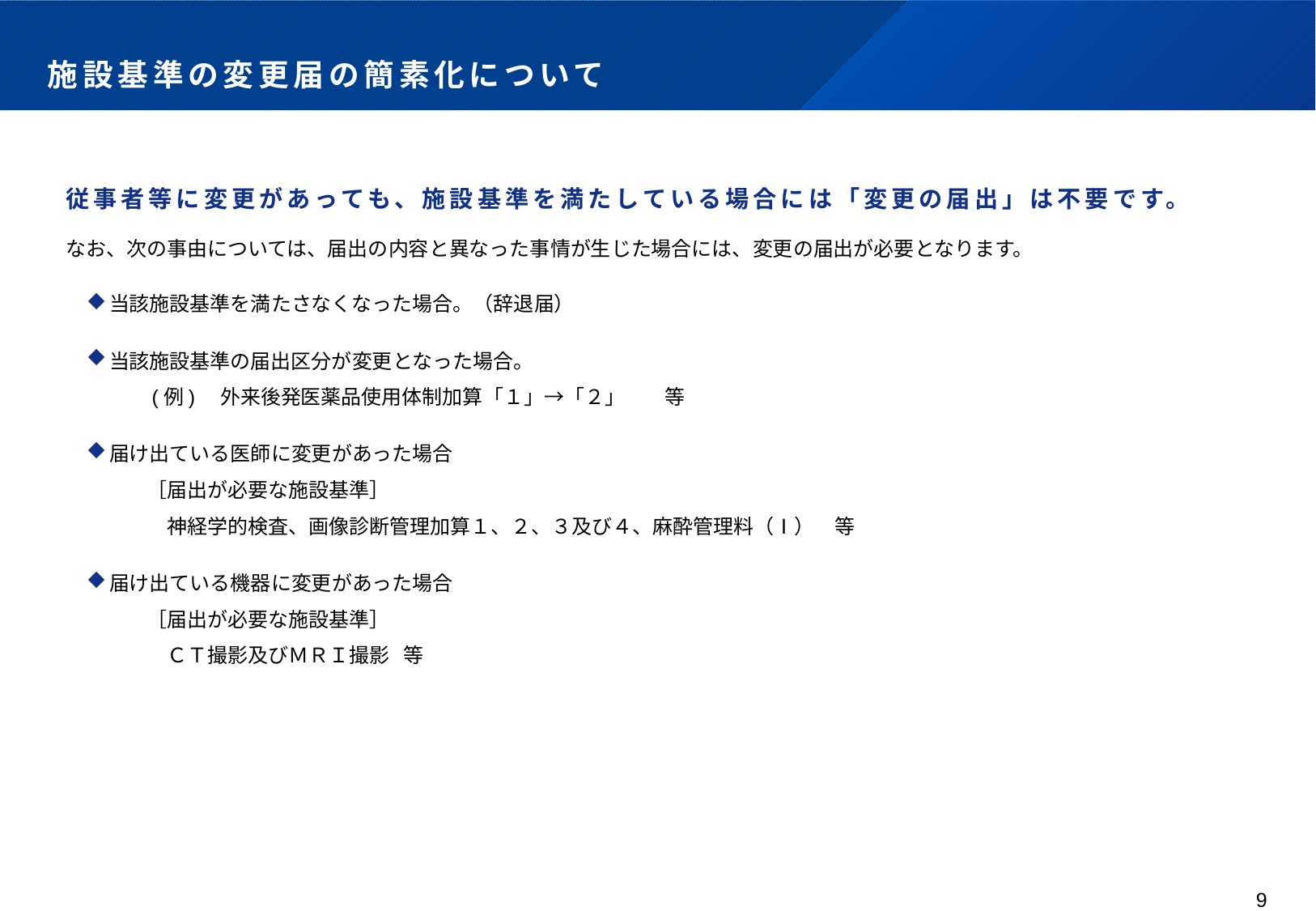

# 施設基準の変更届の簡素化について

当該施設基準を満たさなくなった場合。（辞退届）
当該施設基準の届出区分が変更となった場合。
　　　(例)　外来後発医薬品使用体制加算「１」→「２」　　等
届け出ている医師に変更があった場合
　　　［届出が必要な施設基準］
　　　　神経学的検査、画像診断管理加算１、２、３及び４、麻酔管理料（Ⅰ）　等
届け出ている機器に変更があった場合
　　　［届出が必要な施設基準］
　　　　ＣＴ撮影及びＭＲＩ撮影   等
従事者等に変更があっても、施設基準を満たしている場合には「変更の届出」は不要です。
なお、次の事由については、届出の内容と異なった事情が生じた場合には、変更の届出が必要となります。
9